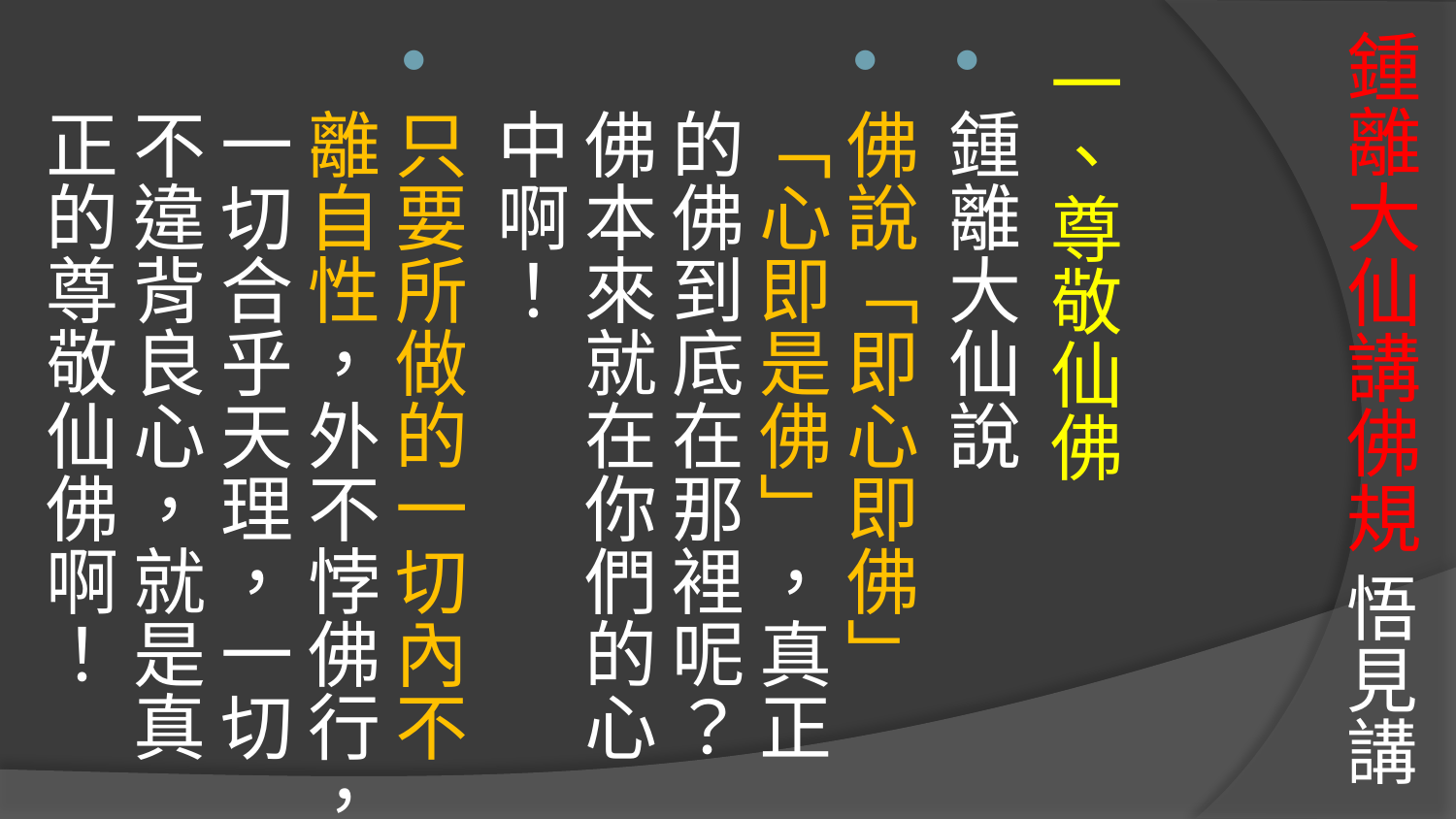

# 鍾離大仙講佛規 悟見講
一、尊敬仙佛
鍾離大仙說
佛說「即心即佛」「心即是佛」，真正的佛到底在那裡呢？佛本來就在你們的心中啊！
只要所做的一切內不離自性，外不悖佛行，一切合乎天理，一切不違背良心，就是真正的尊敬仙佛啊！